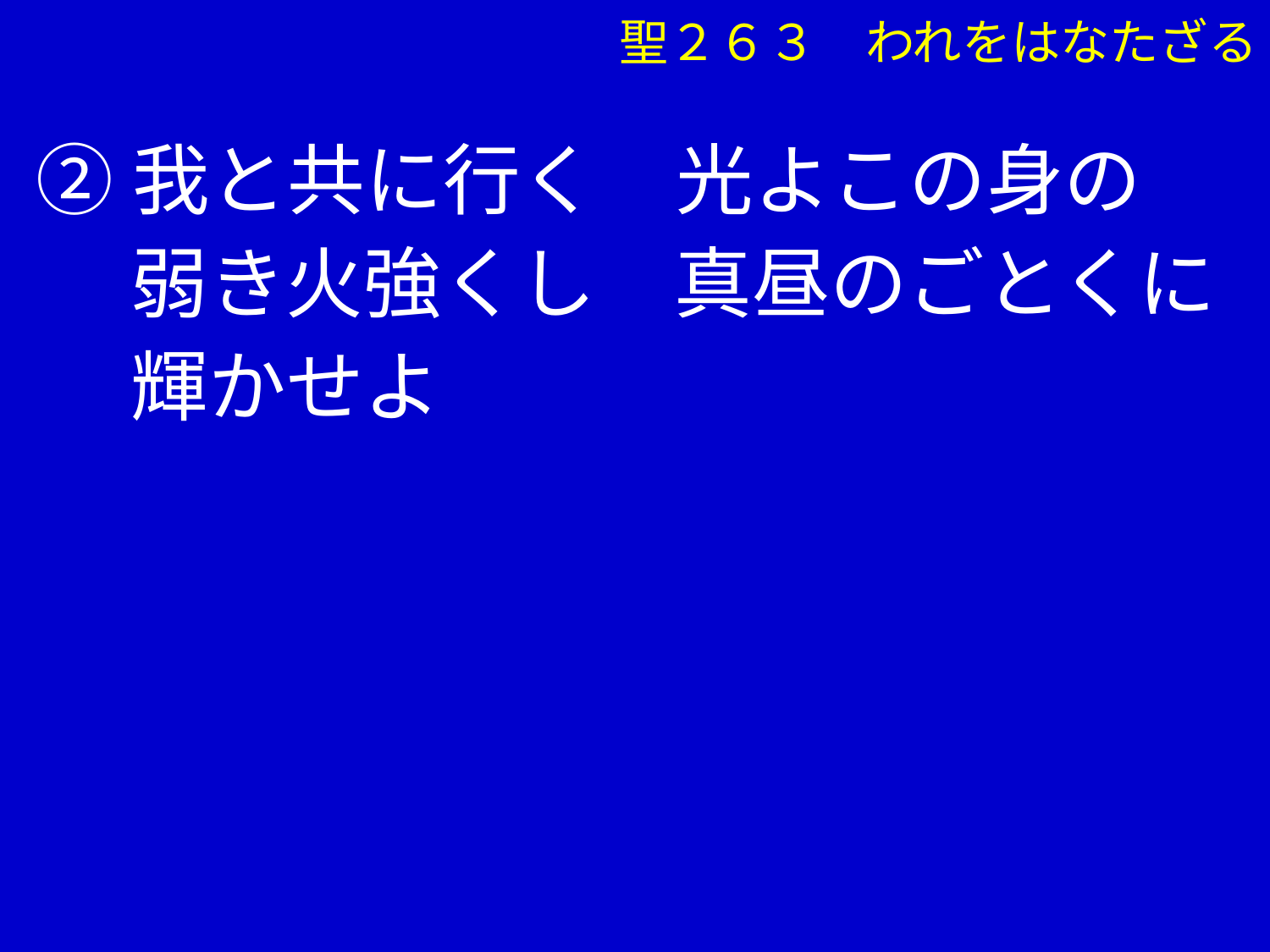

聖２６３　われをはなたざる
②我と共に行く　光よこの身の
　 弱き火強くし　真昼のごとくに
　 輝かせよ